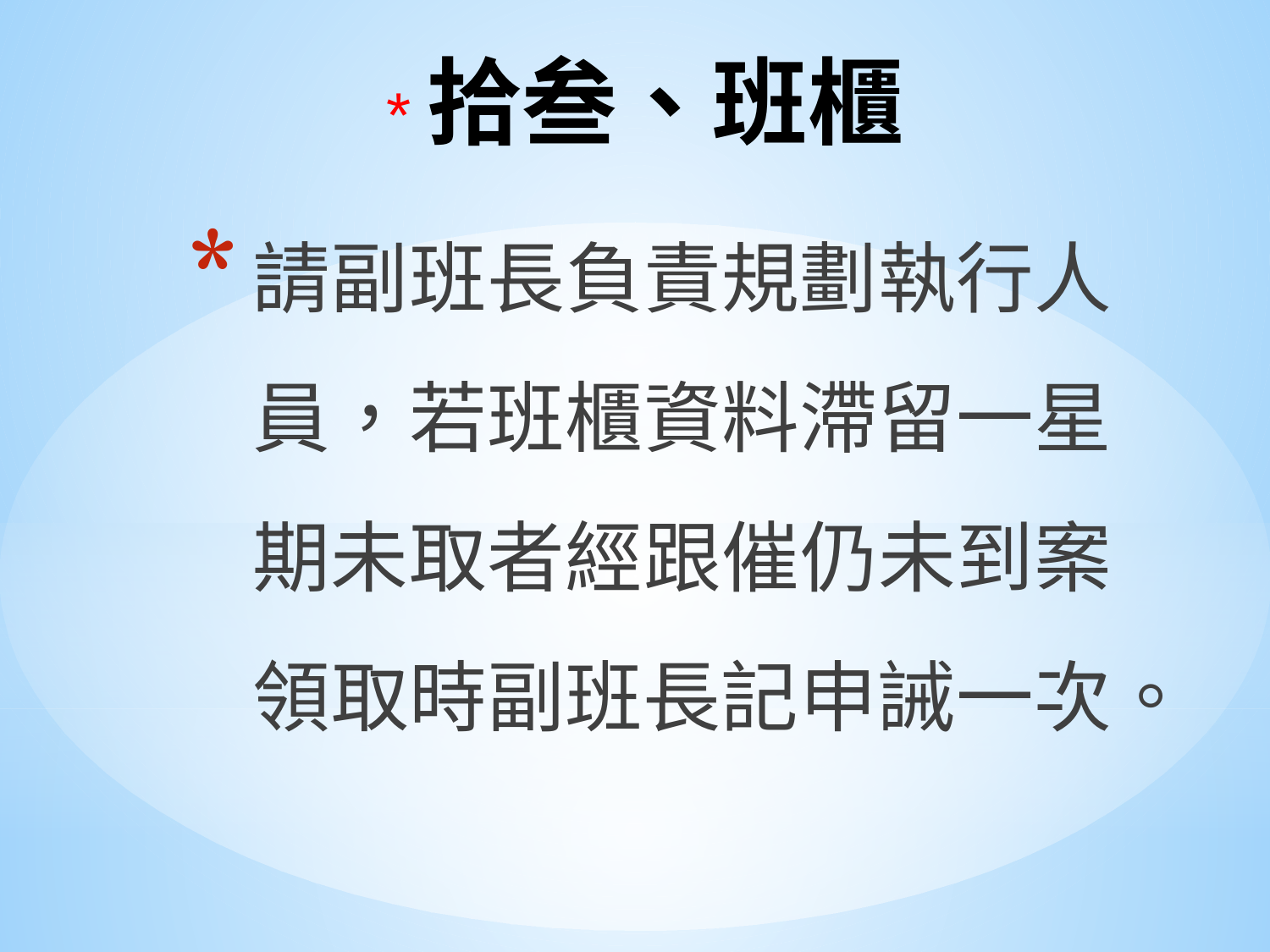

# *拾叁、班櫃
請副班長負責規劃執行人員，若班櫃資料滯留一星期未取者經跟催仍未到案領取時副班長記申誡一次。